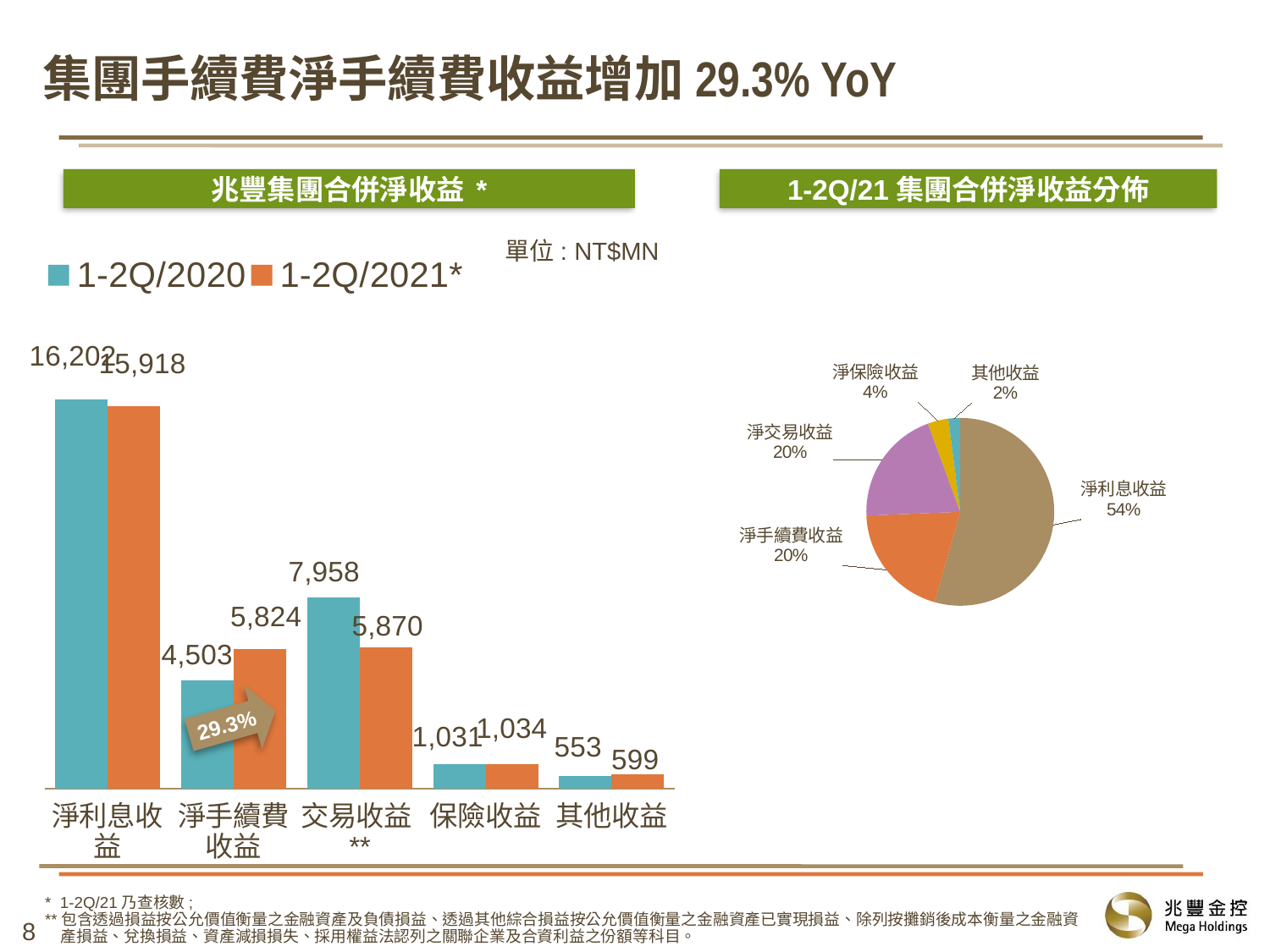

# 集團手續費淨手續費收益增加29.3% YoY
兆豐集團合併淨收益 *
1-2Q/21集團合併淨收益分佈

### Chart

| Category | 1-2Q/2020 | 1-2Q/2021* |
|---|---|---|
| 淨利息收益 | 16202.0 | 15918.0 |
| 淨手續費收益 | 4503.0 | 5824.0 |
| 交易收益** | 7958.0 | 5870.0 |
| 保險收益 | 1031.0 | 1034.0 |
| 其他收益 | 553.0 | 599.0 |
單位: NT$MN

### Chart

| Category | 1-2Q/2021* |
|---|---|
| 淨利息收益 | 15918.0 |
| 淨手續費收益 | 5824.0 |
| 淨交易收益 | 5870.0 |
| 淨保險收益 | 1034.0 |
| 其他收益 | 599.0 |
29.3%
*  1-2Q/21乃查核數;
**包含透過損益按公允價值衡量之金融資產及負債損益、透過其他綜合損益按公允價值衡量之金融資產已實現損益、除列按攤銷後成本衡量之金融資產損益、兌換損益、資產減損損失、採用權益法認列之關聯企業及合資利益之份額等科目。